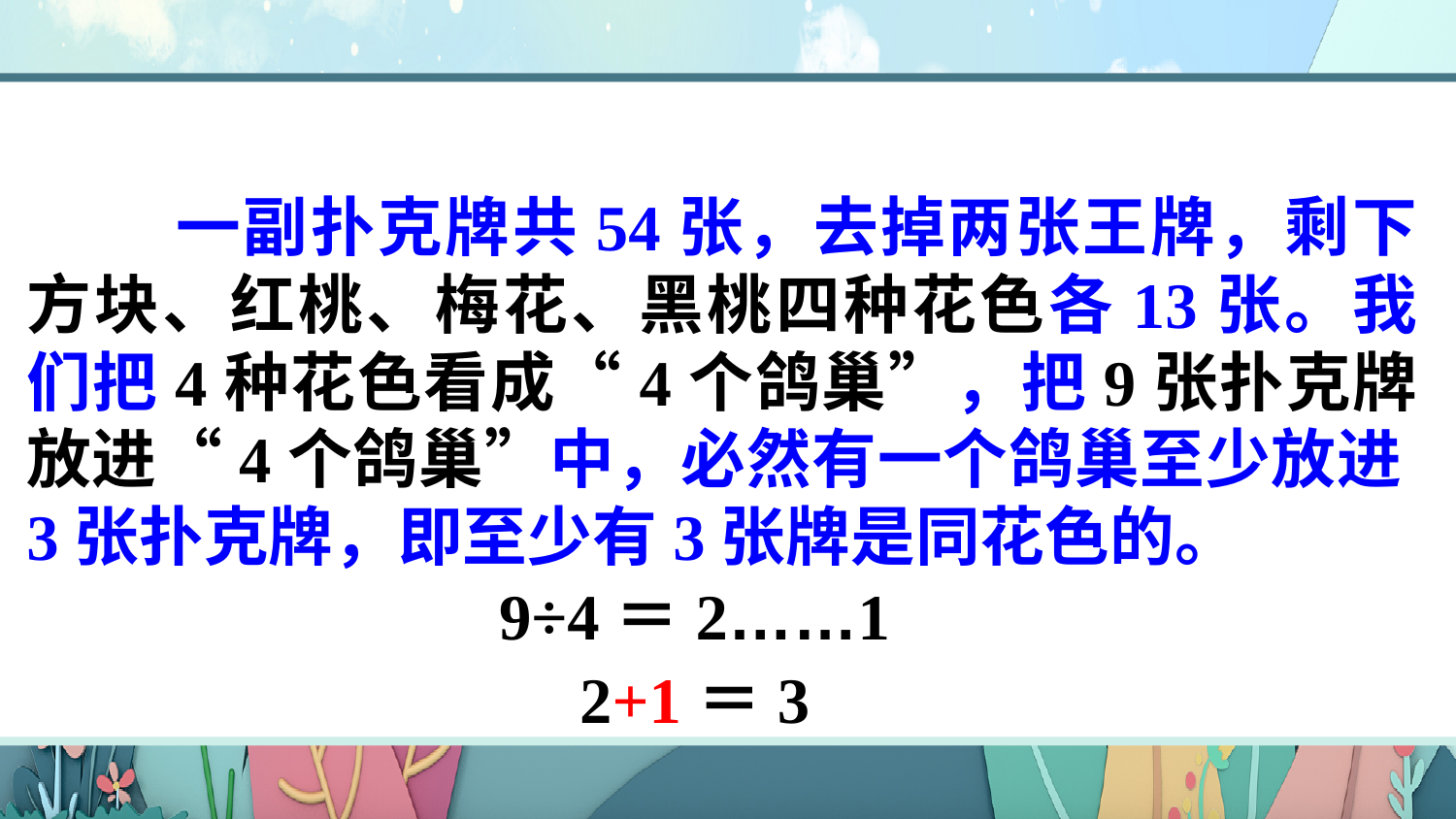

一副扑克牌共54张，去掉两张王牌，剩下方块、红桃、梅花、黑桃四种花色各13张。我们把4种花色看成“4个鸽巢”，把9张扑克牌放进“4个鸽巢”中，必然有一个鸽巢至少放进3张扑克牌，即至少有3张牌是同花色的。
9÷4＝2……1
2+1＝3